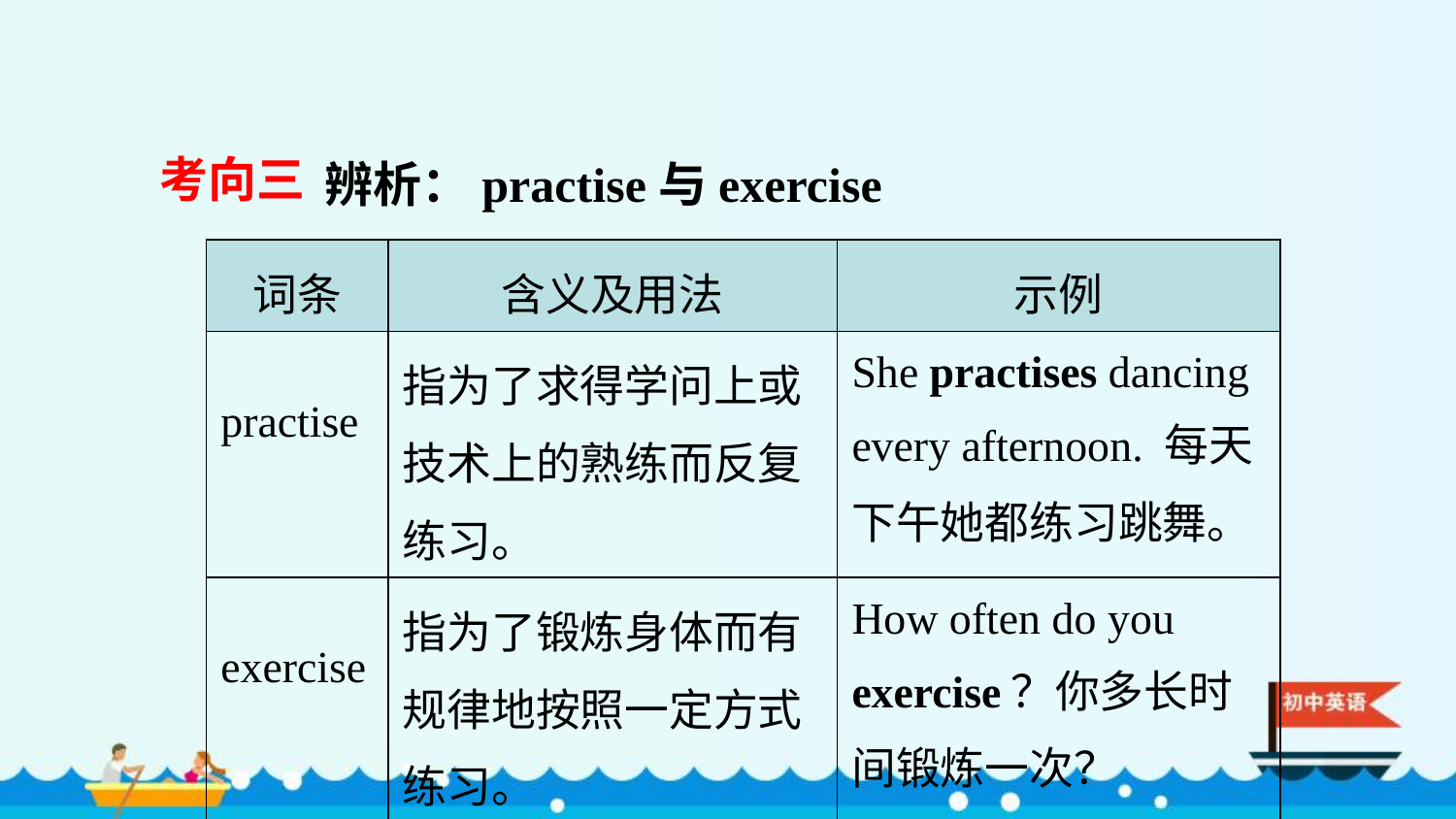

辨析：practise与exercise
考向三
| 词条 | 含义及用法 | 示例 |
| --- | --- | --- |
| practise | 指为了求得学问上或技术上的熟练而反复练习。 | She practises dancing every afternoon. 每天下午她都练习跳舞。 |
| exercise | 指为了锻炼身体而有规律地按照一定方式练习。 | How often do you exercise？你多长时间锻炼一次？ |